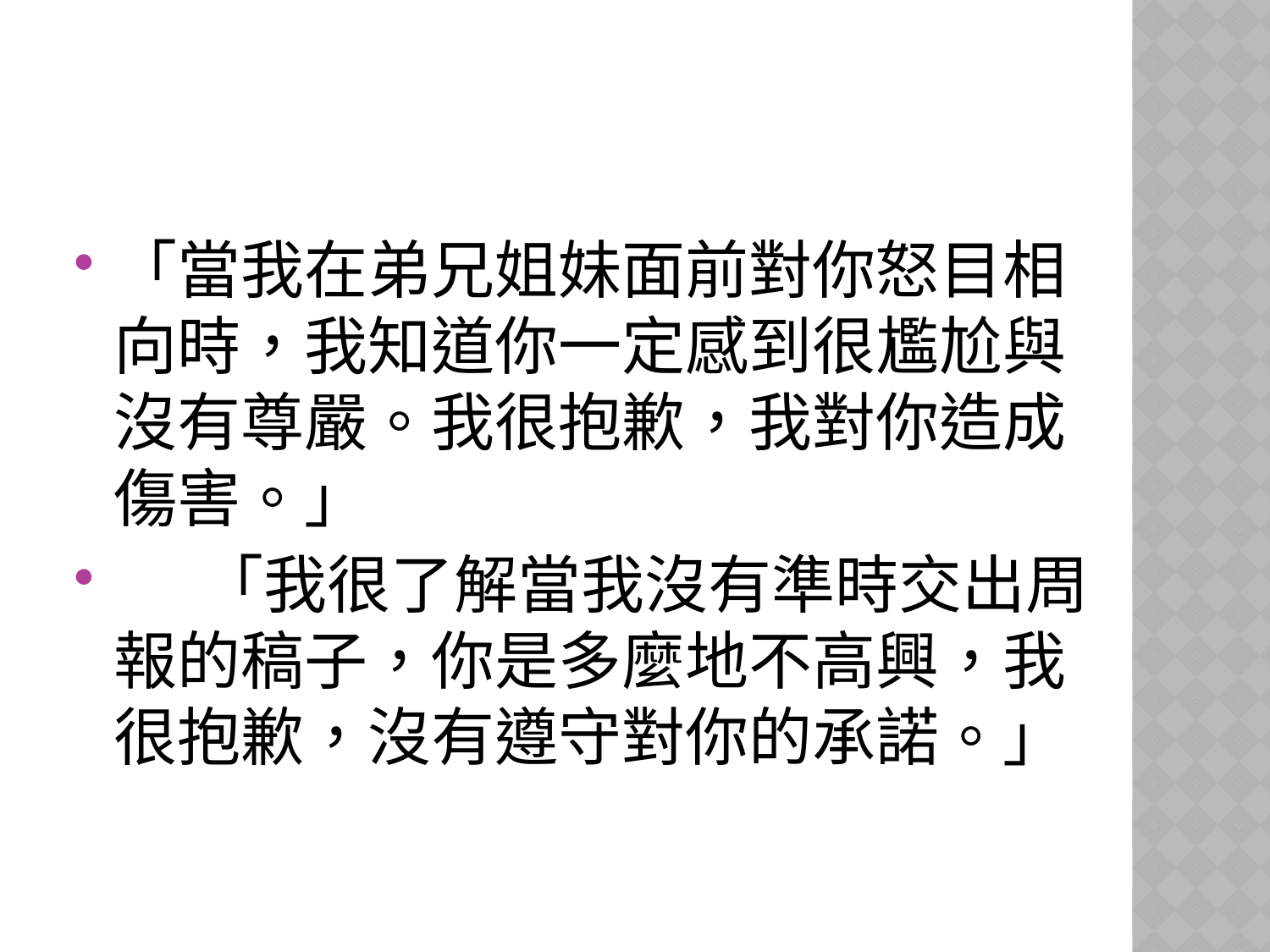

#
「當我在弟兄姐妹面前對你怒目相向時，我知道你一定感到很尷尬與沒有尊嚴。我很抱歉，我對你造成傷害。」
     「我很了解當我沒有準時交出周報的稿子，你是多麼地不高興，我很抱歉，沒有遵守對你的承諾。」